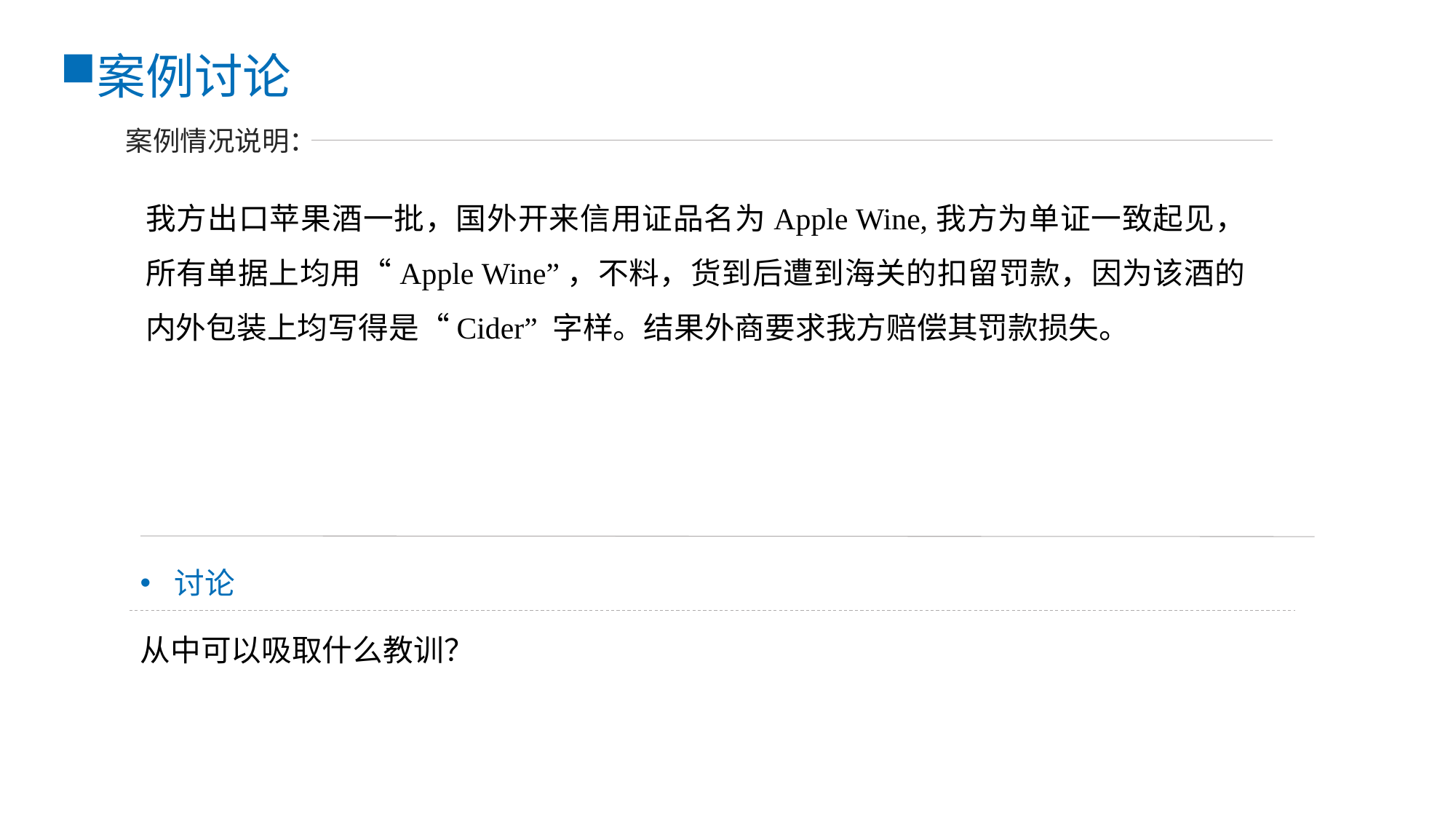

案例讨论
案例情况说明：
我方出口苹果酒一批，国外开来信用证品名为Apple Wine,我方为单证一致起见，所有单据上均用“Apple Wine”，不料，货到后遭到海关的扣留罚款，因为该酒的内外包装上均写得是“Cider” 字样。结果外商要求我方赔偿其罚款损失。

讨论
从中可以吸取什么教训？